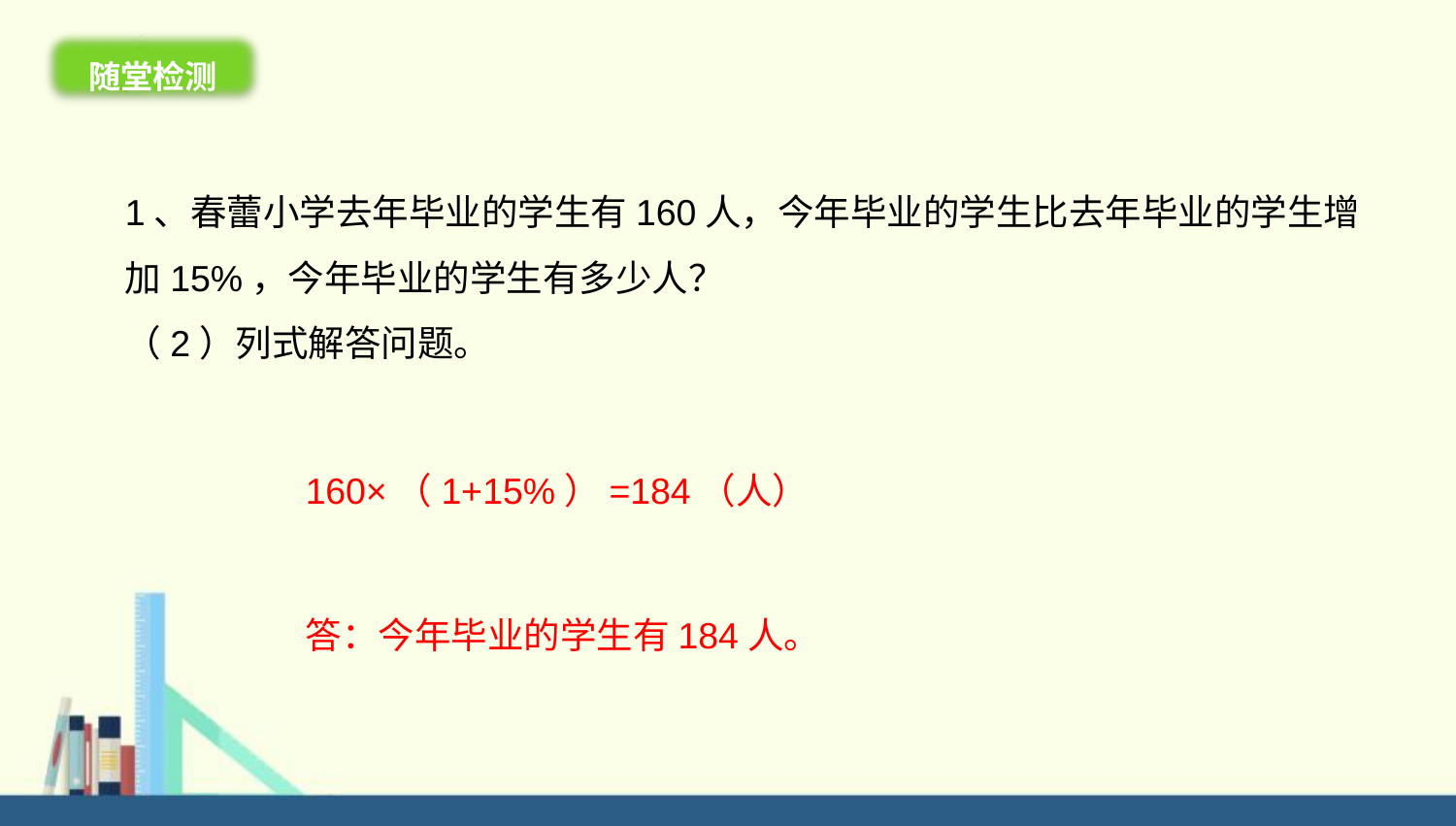

随堂检测
1、春蕾小学去年毕业的学生有160人，今年毕业的学生比去年毕业的学生增加15%，今年毕业的学生有多少人？
（2）列式解答问题。
160×（1+15%）=184（人）
答：今年毕业的学生有184人。